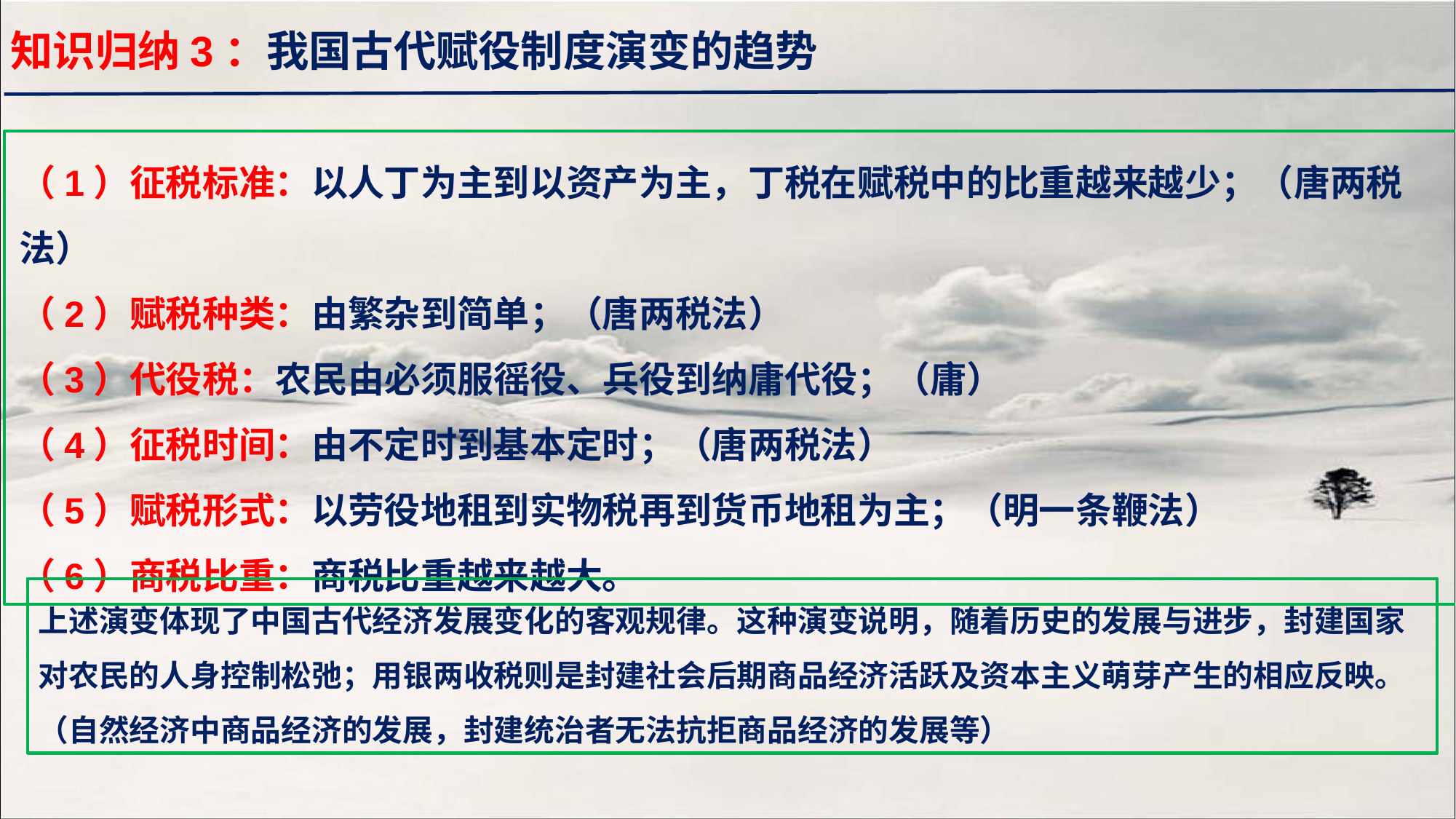

知识归纳3：我国古代赋役制度演变的趋势
（1）征税标准：以人丁为主到以资产为主，丁税在赋税中的比重越来越少；（唐两税法）
（2）赋税种类：由繁杂到简单；（唐两税法）
（3）代役税：农民由必须服徭役、兵役到纳庸代役；（庸）
（4）征税时间：由不定时到基本定时；（唐两税法）
（5）赋税形式：以劳役地租到实物税再到货币地租为主；（明一条鞭法）
（6）商税比重：商税比重越来越大。
上述演变体现了中国古代经济发展变化的客观规律。这种演变说明，随着历史的发展与进步，封建国家对农民的人身控制松弛；用银两收税则是封建社会后期商品经济活跃及资本主义萌芽产生的相应反映。（自然经济中商品经济的发展，封建统治者无法抗拒商品经济的发展等）